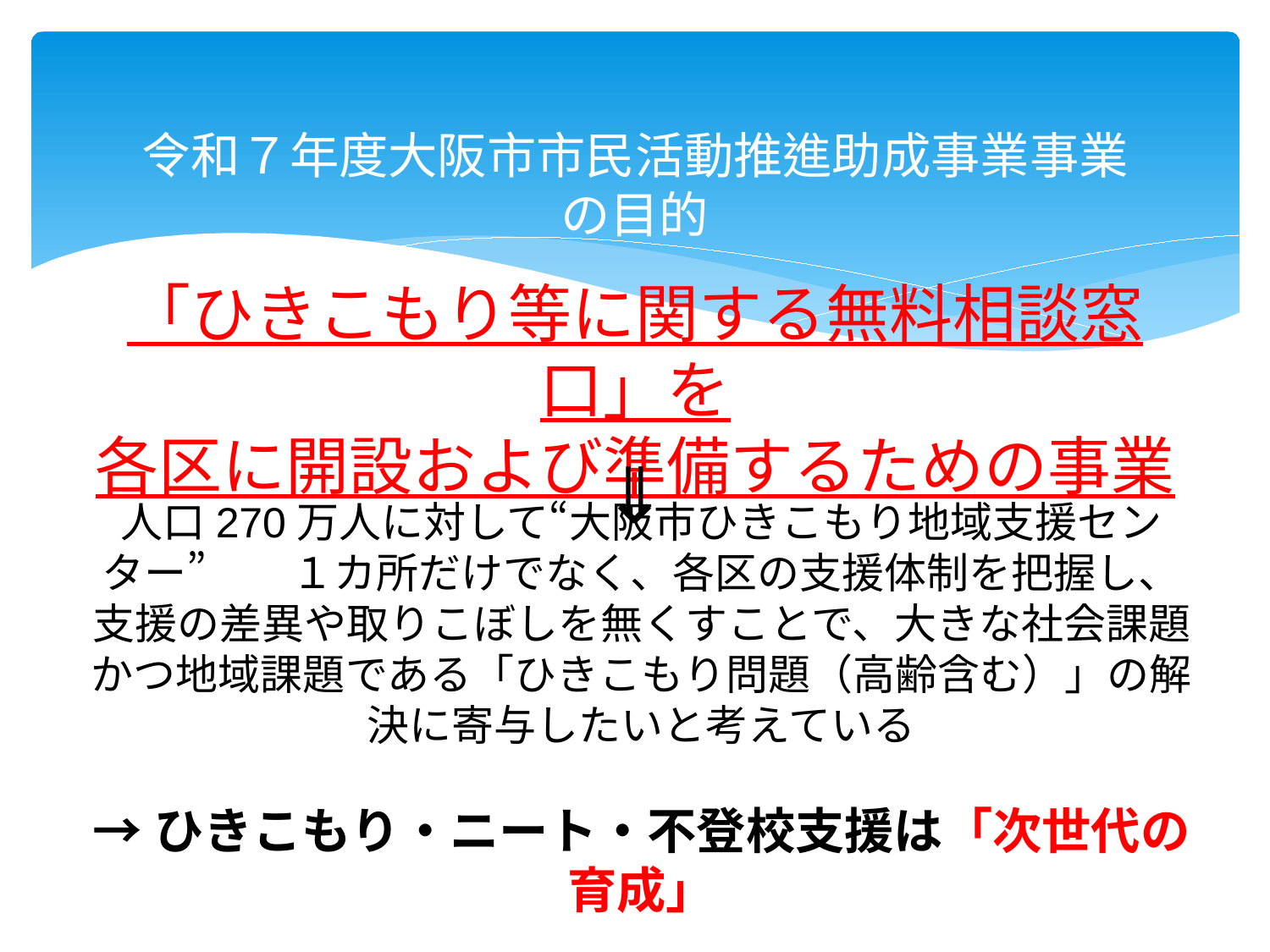

# 令和７年度大阪市市民活動推進助成事業事業 の目的
「ひきこもり等に関する無料相談窓口」を
各区に開設および準備するための事業
⇓
人口270万人に対して“大阪市ひきこもり地域支援センター”　　１カ所だけでなく、各区の支援体制を把握し、支援の差異や取りこぼしを無くすことで、大きな社会課題かつ地域課題である「ひきこもり問題（高齢含む）」の解決に寄与したいと考えている

→ひきこもり・ニート・不登校支援は「次世代の育成」